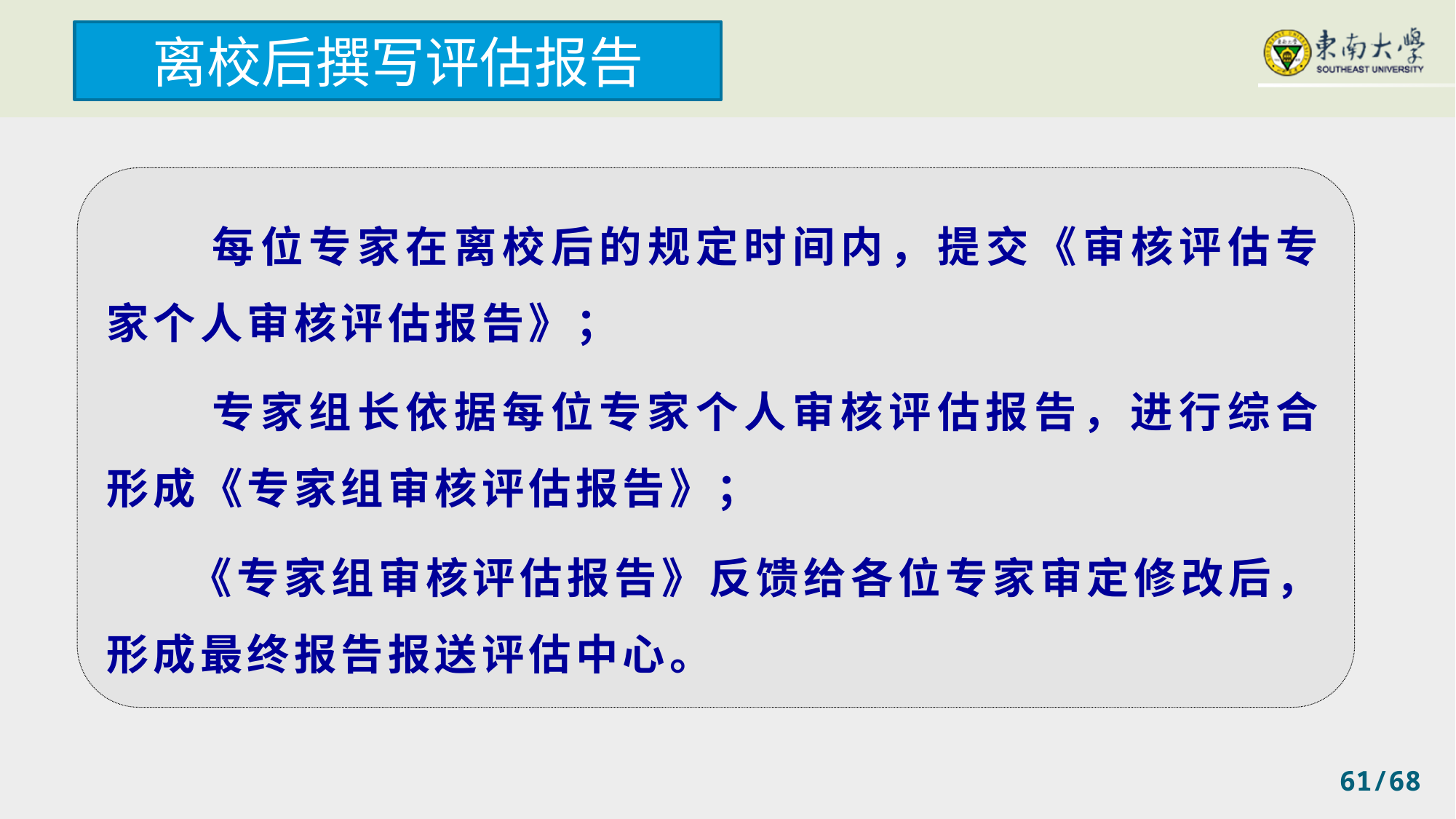

离校后撰写评估报告

      每位专家在离校后的规定时间内，提交《审核评估专家个人审核评估报告》；
      专家组长依据每位专家个人审核评估报告，进行综合形成《专家组审核评估报告》；
     《专家组审核评估报告》反馈给各位专家审定修改后，形成最终报告报送评估中心。